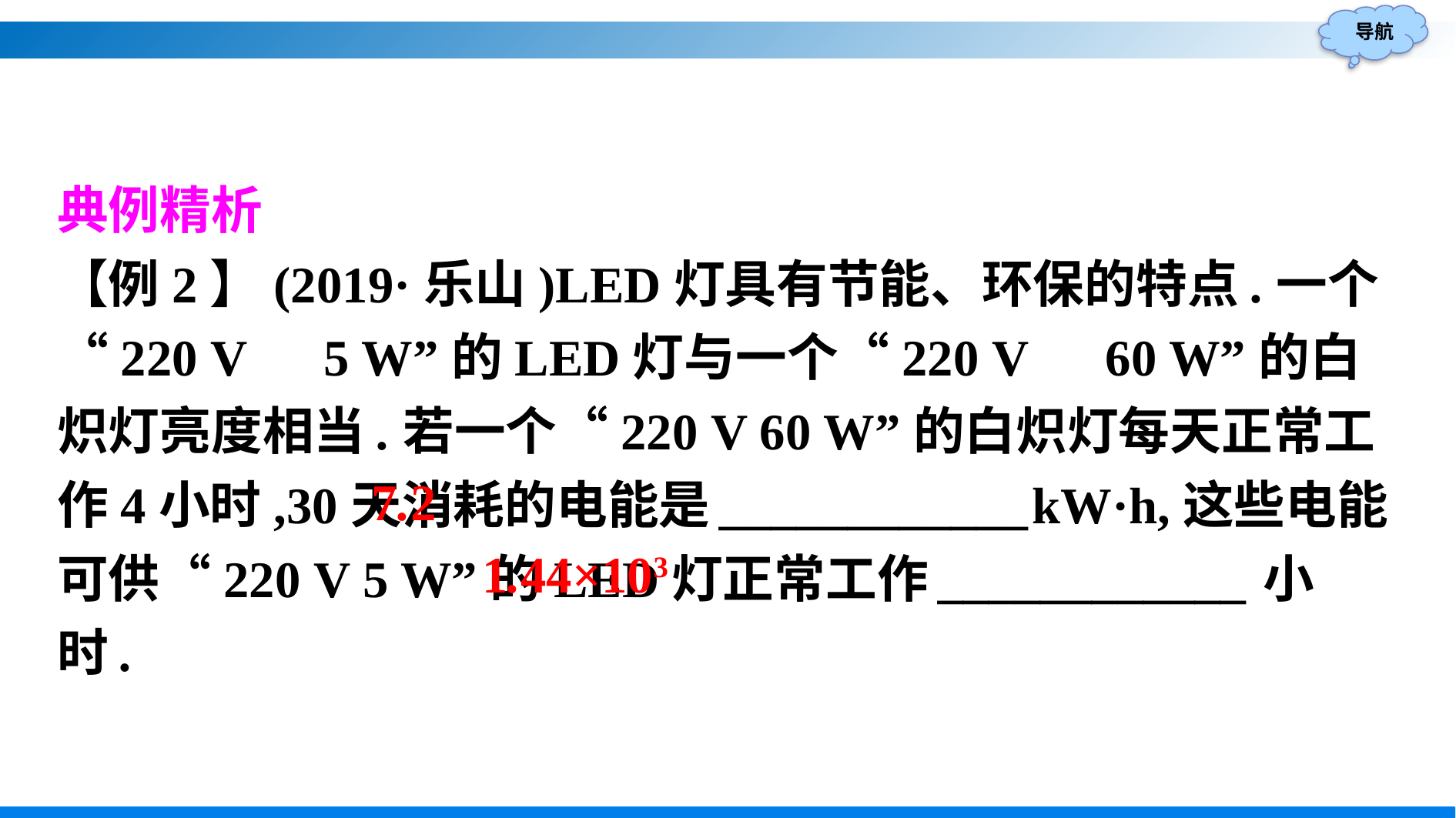

典例精析
【例2】(2019·乐山)LED灯具有节能、环保的特点.一个“220 V　5 W”的LED灯与一个“220 V　60 W”的白炽灯亮度相当.若一个“220 V 60 W”的白炽灯每天正常工作4小时,30天消耗的电能是____________kW·h,这些电能可供“220 V 5 W”的LED灯正常工作____________小时.
7.2
1.44×103